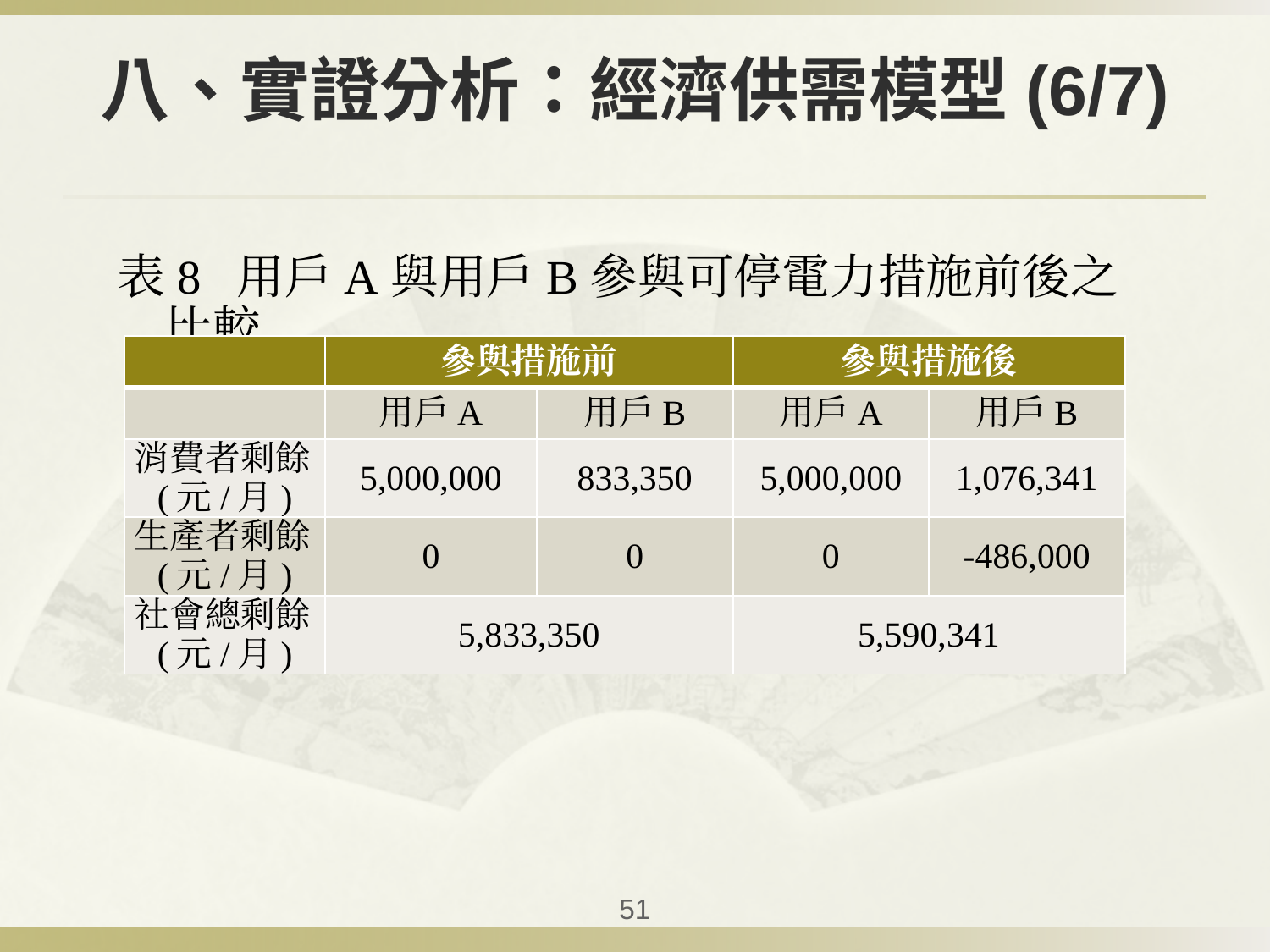

# 八、實證分析：經濟供需模型(6/7)
表8  用戶A與用戶B參與可停電力措施前後之比較

|  | 參與措施前 |  | 參與措施後 |  |
| --- | --- | --- | --- | --- |
|  | 用戶A | 用戶B | 用戶A | 用戶B |
| 消費者剩餘(元/月) | 5,000,000 | 833,350 | 5,000,000 | 1,076,341 |
| 生產者剩餘(元/月) | 0 | 0 | 0 | -486,000 |
| 社會總剩餘(元/月) | 5,833,350 |  | 5,590,341 |  |
51